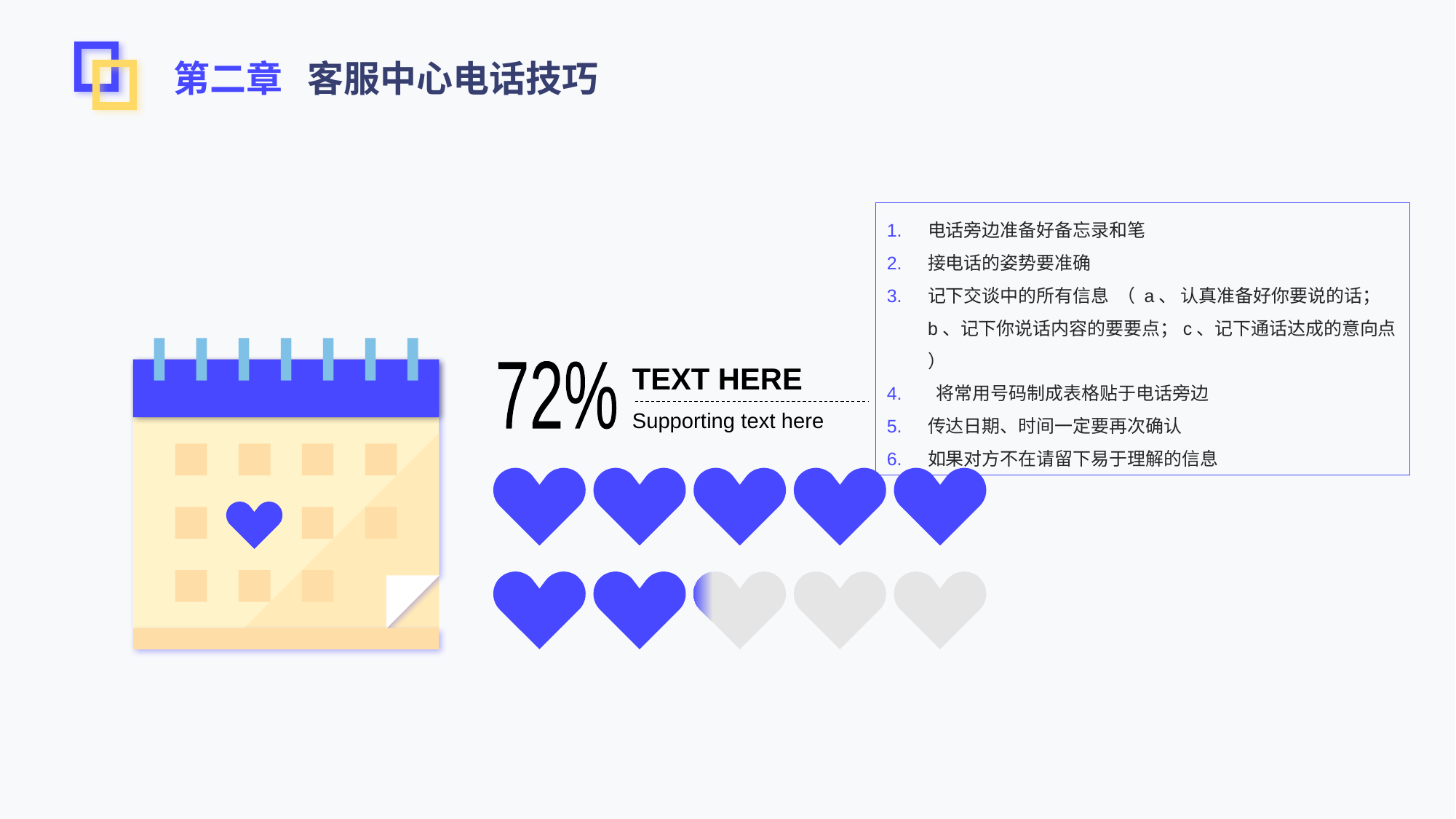

第二章   客服中心电话技巧

电话旁边准备好备忘录和笔
接电话的姿势要准确
记下交谈中的所有信息  （ a、 认真准备好你要说的话；b、记下你说话内容的要要点；c、记下通话达成的意向点 ）
 将常用号码制成表格贴于电话旁边
传达日期、时间一定要再次确认
如果对方不在请留下易于理解的信息

TEXT HERE

72%
Supporting text here